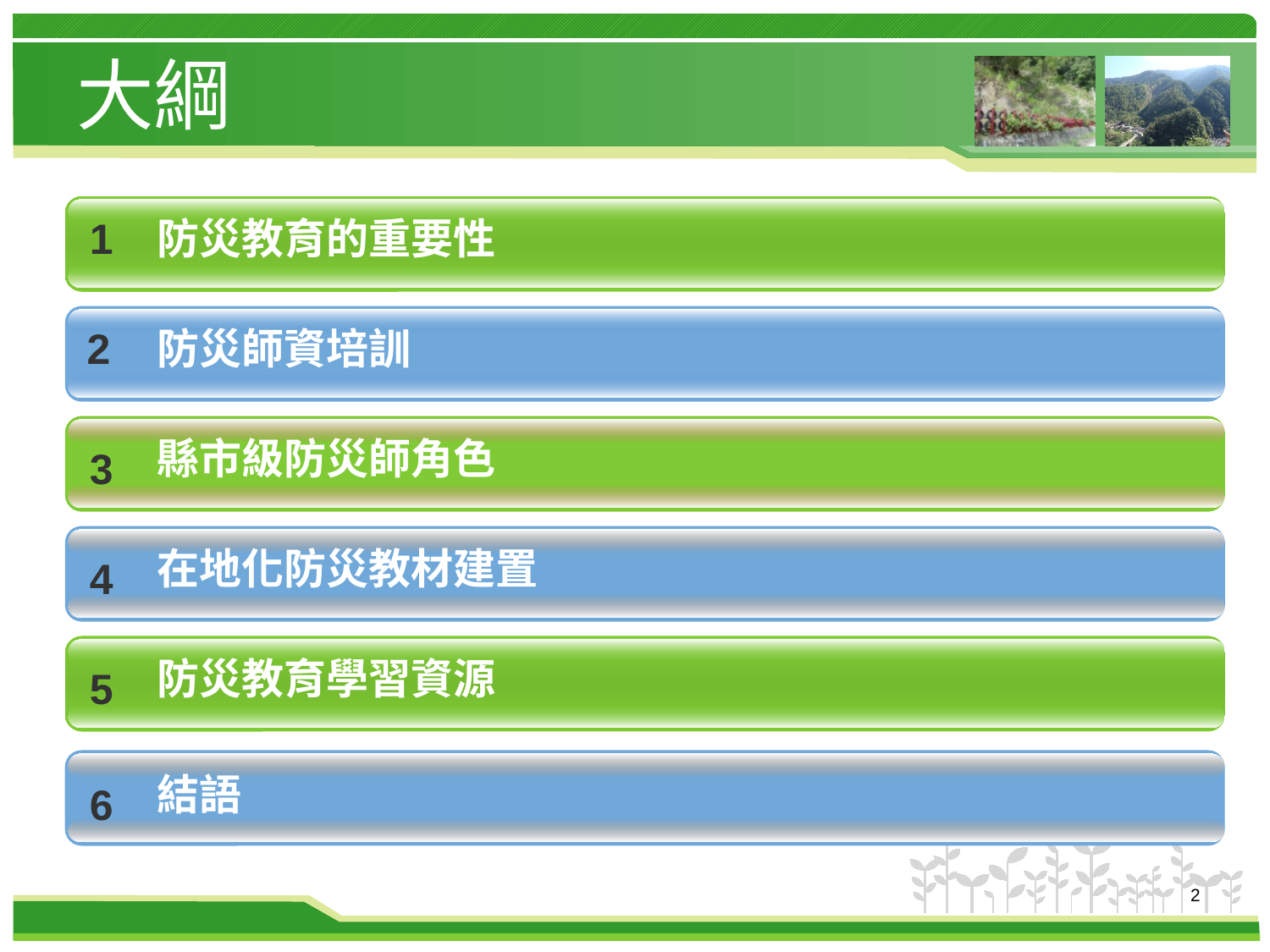

# 大綱

1
防災教育的重要性

2
防災師資培訓

縣市級防災師角色
3

在地化防災教材建置
4

防災教育學習資源
5

結語

6
2